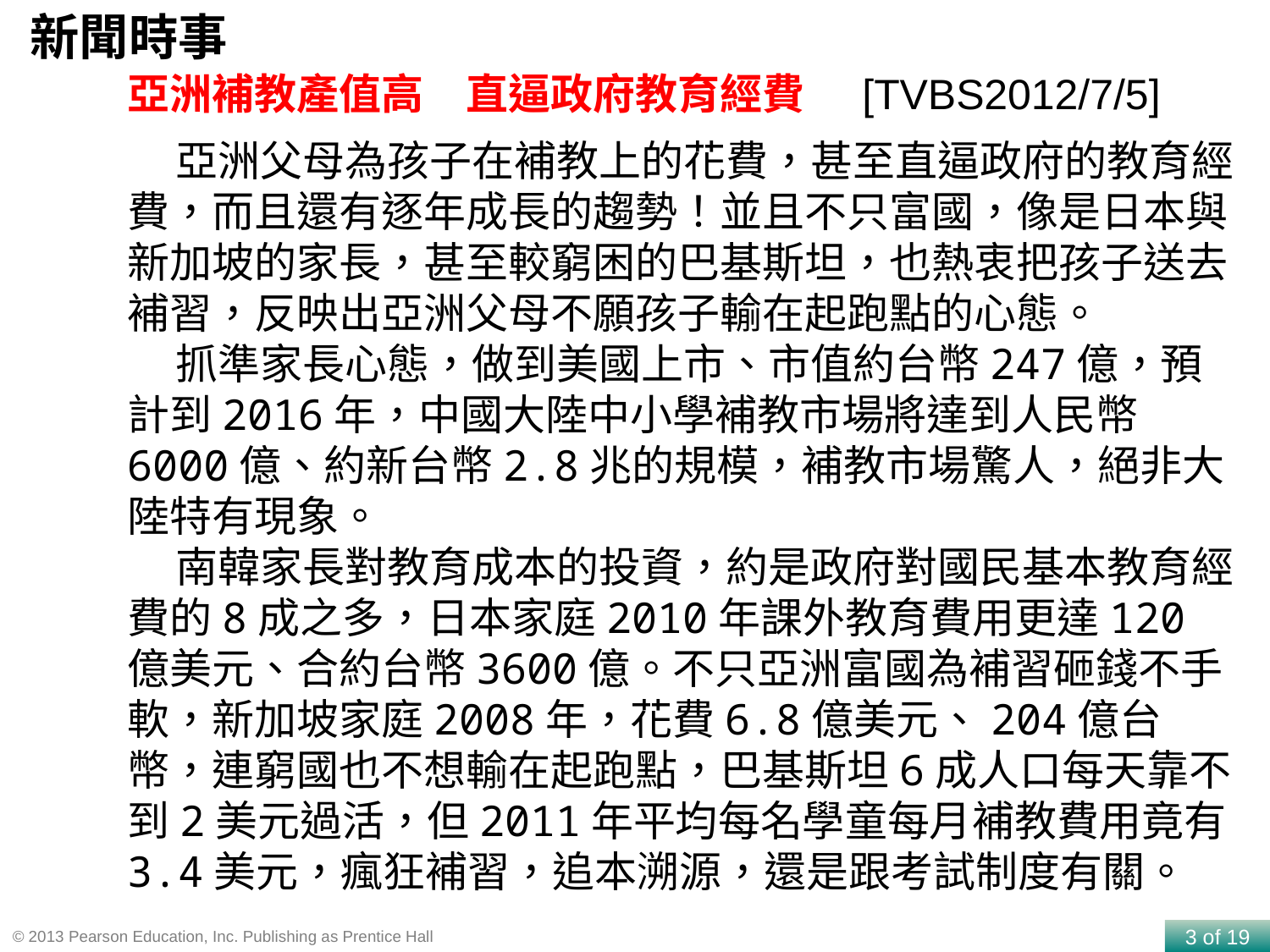

新聞時事
亞洲補教產值高　直逼政府教育經費     [TVBS2012/7/5]
    亞洲父母為孩子在補教上的花費，甚至直逼政府的教育經費，而且還有逐年成長的趨勢！並且不只富國，像是日本與新加坡的家長，甚至較窮困的巴基斯坦，也熱衷把孩子送去補習，反映出亞洲父母不願孩子輸在起跑點的心態。
    抓準家長心態，做到美國上市、市值約台幣247億，預計到2016年，中國大陸中小學補教市場將達到人民幣6000億、約新台幣2.8兆的規模，補教市場驚人，絕非大陸特有現象。
    南韓家長對教育成本的投資，約是政府對國民基本教育經費的8成之多，日本家庭2010年課外教育費用更達120億美元、合約台幣3600億。不只亞洲富國為補習砸錢不手軟，新加坡家庭2008年，花費6.8億美元、204億台幣，連窮國也不想輸在起跑點，巴基斯坦6成人口每天靠不到2美元過活，但2011年平均每名學童每月補教費用竟有3.4美元，瘋狂補習，追本溯源，還是跟考試制度有關。